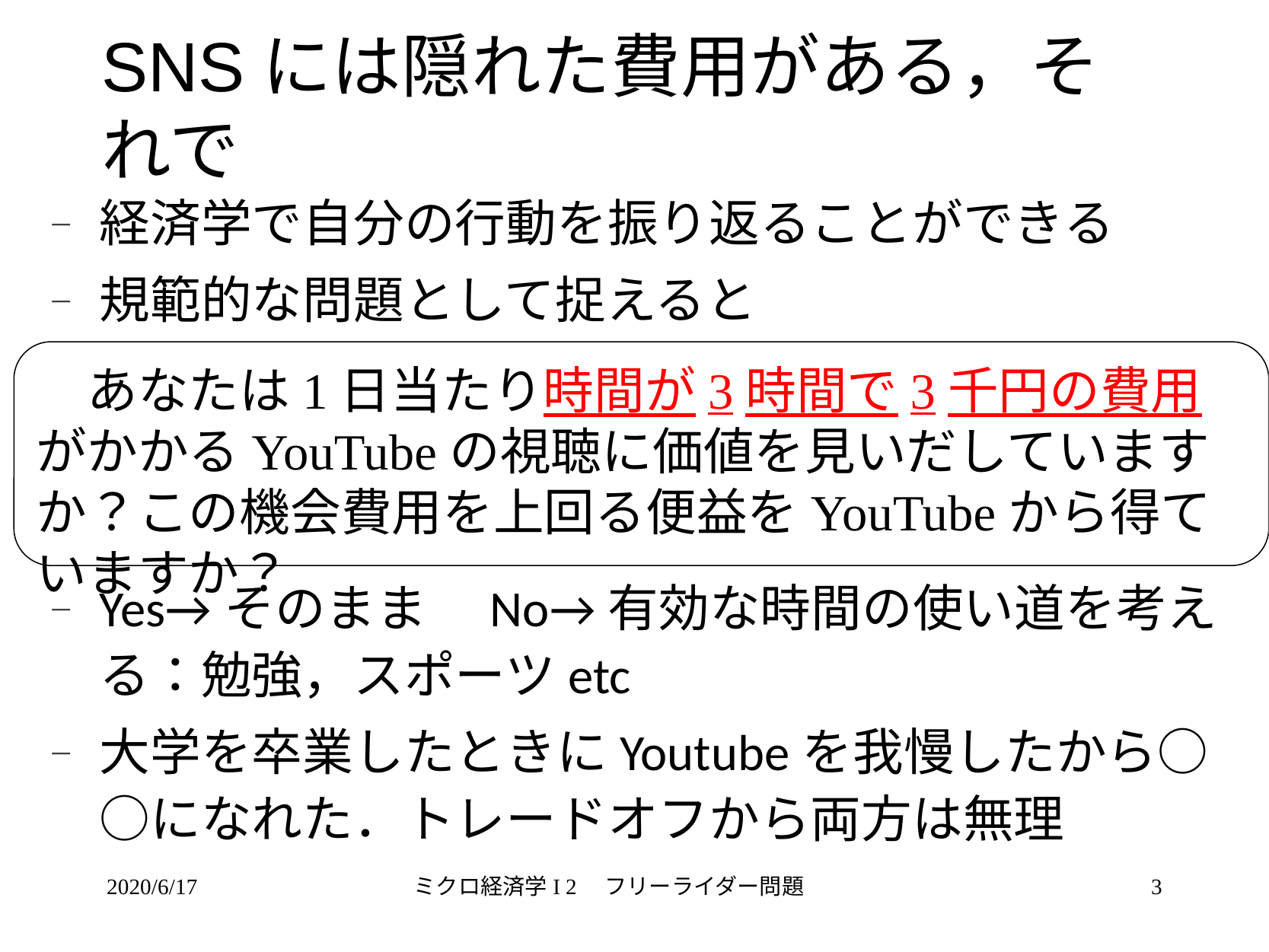

# SNSには隠れた費用がある，それで
経済学で自分の行動を振り返ることができる
規範的な問題として捉えると

Yes→そのまま　No→有効な時間の使い道を考える：勉強，スポーツetc
大学を卒業したときにYoutubeを我慢したから○○になれた．トレードオフから両方は無理

　あなたは1日当たり時間が3時間で3千円の費用がかかるYouTubeの視聴に価値を見いだしていますか？この機会費用を上回る便益をYouTubeから得ていますか？
2020/6/17
ミクロ経済学I 2　フリーライダー問題
3